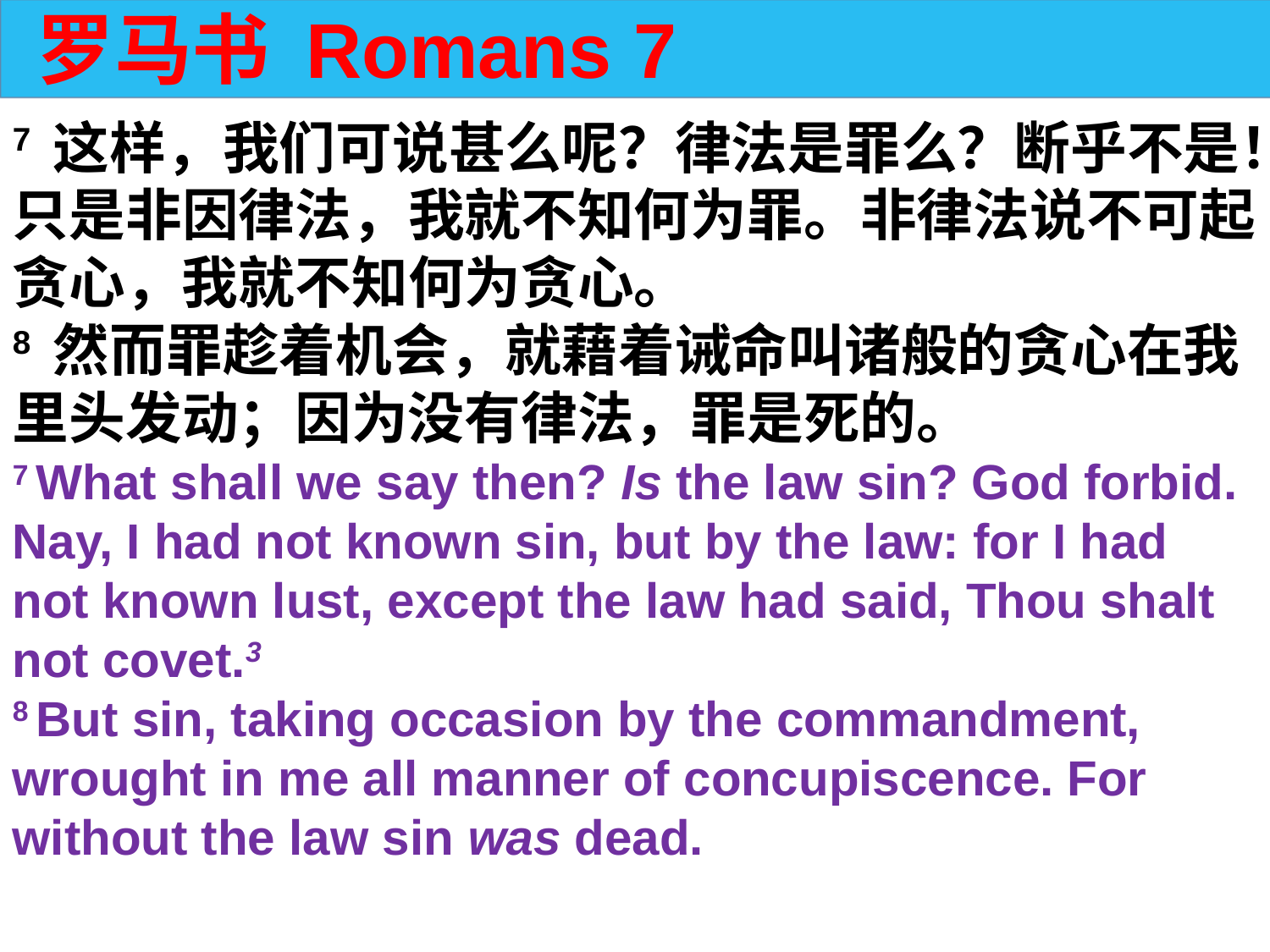

罗马书 Romans 7
7 这样，我们可说甚么呢？律法是罪么？断乎不是！只是非因律法，我就不知何为罪。非律法说不可起贪心，我就不知何为贪心。
8 然而罪趁着机会，就藉着诫命叫诸般的贪心在我里头发动；因为没有律法，罪是死的。
7 What shall we say then? Is the law sin? God forbid. Nay, I had not known sin, but by the law: for I had not known lust, except the law had said, Thou shalt not covet.3
8 But sin, taking occasion by the commandment, wrought in me all manner of concupiscence. For without the law sin was dead.